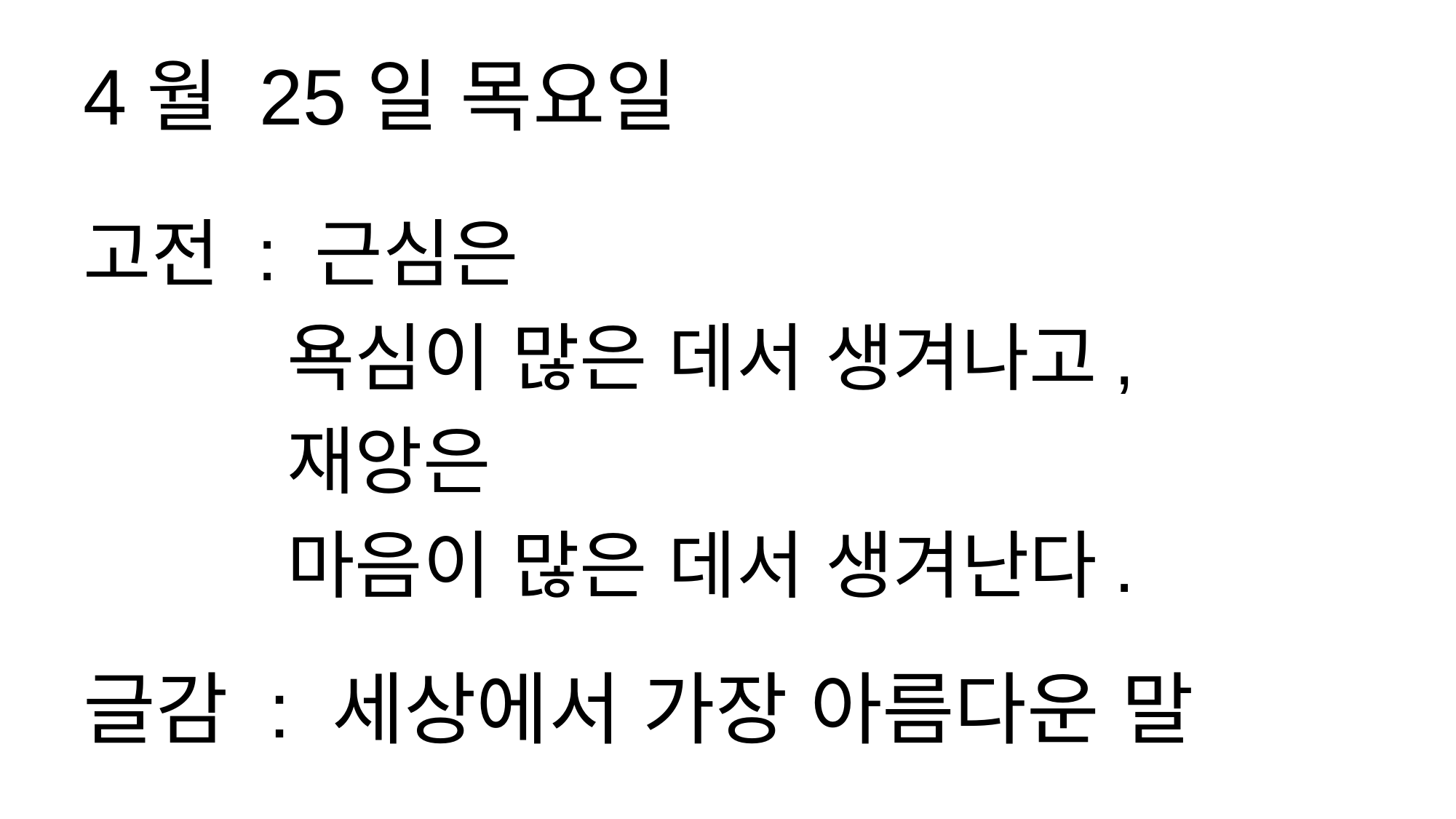

4월 25일 목요일
고전 : 근심은
         욕심이 많은 데서 생겨나고,
         재앙은
         마음이 많은 데서 생겨난다.
글감 : 세상에서 가장 아름다운 말